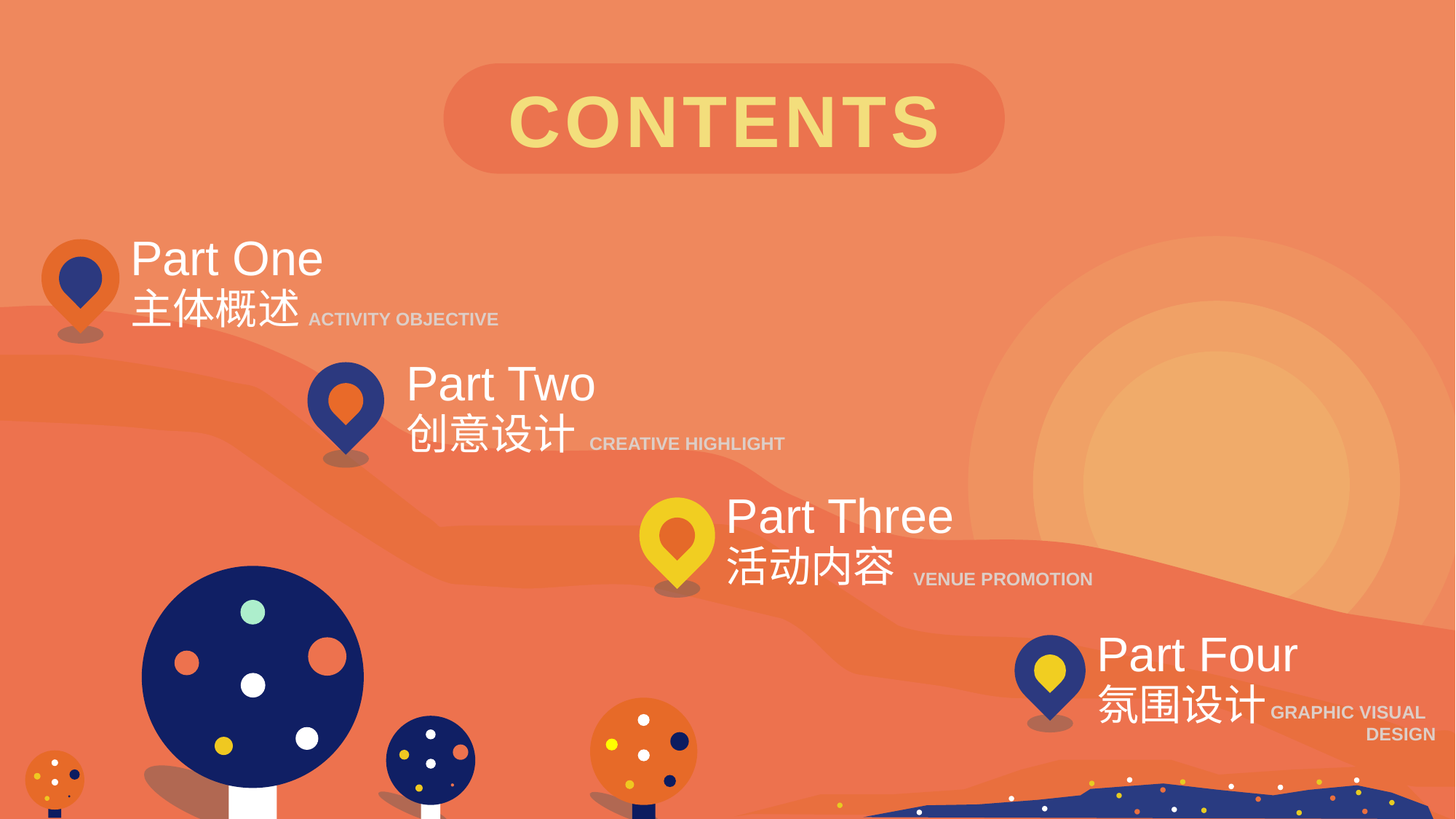

CONTENTS
Part One

主体概述
ACTIVITY OBJECTIVE

Part Two

创意设计

CREATIVE HIGHLIGHT

Part Three

活动内容
VENUE PROMOTION

Part Four

氛围设计

GRAPHIC VISUAL
DESIGN